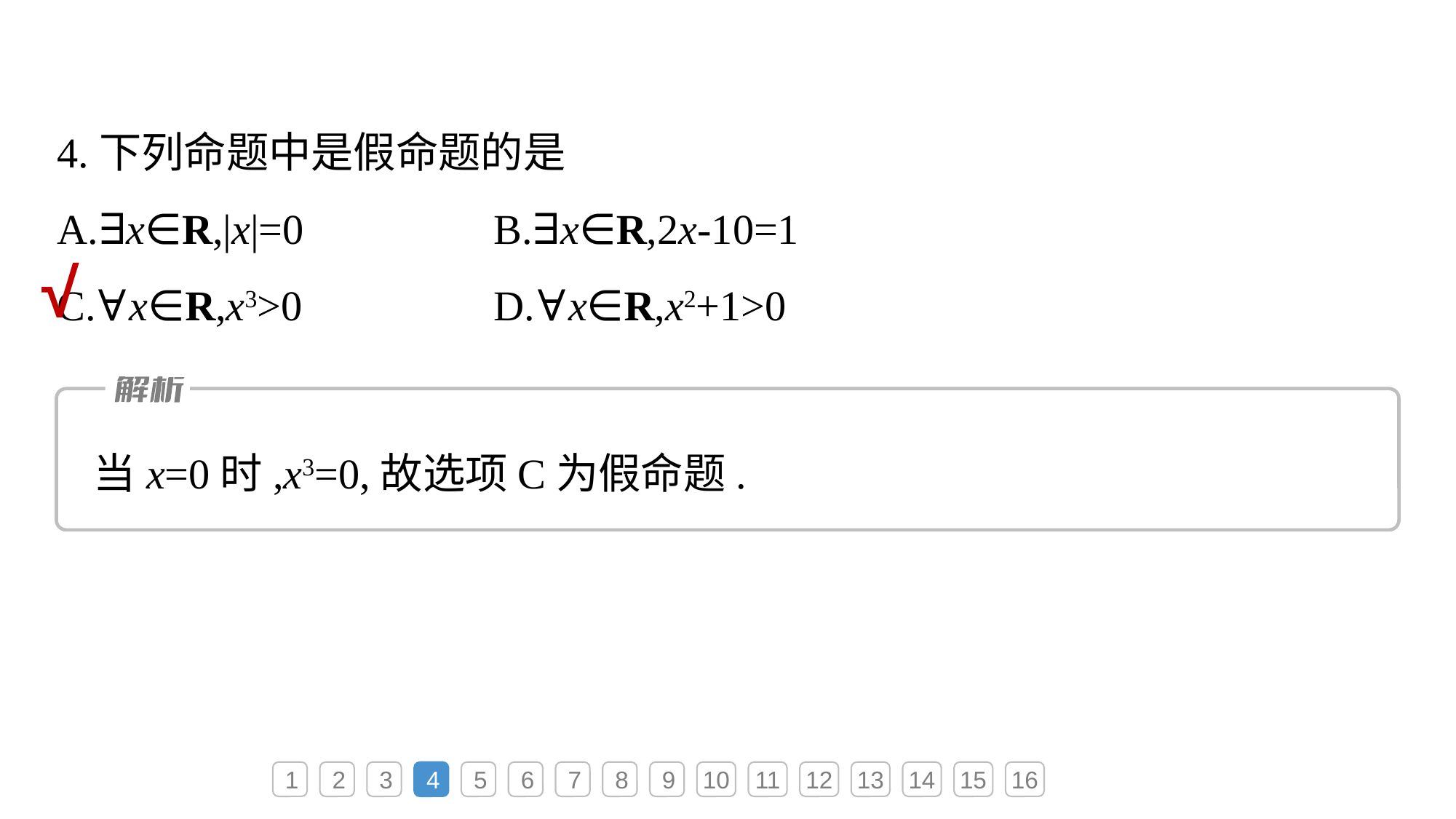

4.下列命题中是假命题的是
A.∃x∈R,|x|=0			B.∃x∈R,2x-10=1
C.∀x∈R,x3>0			D.∀x∈R,x2+1>0
√

当x=0时,x3=0,故选项C为假命题.
1
2
3
4
5
6
7
8
9
10
11
12
13
14
15
16